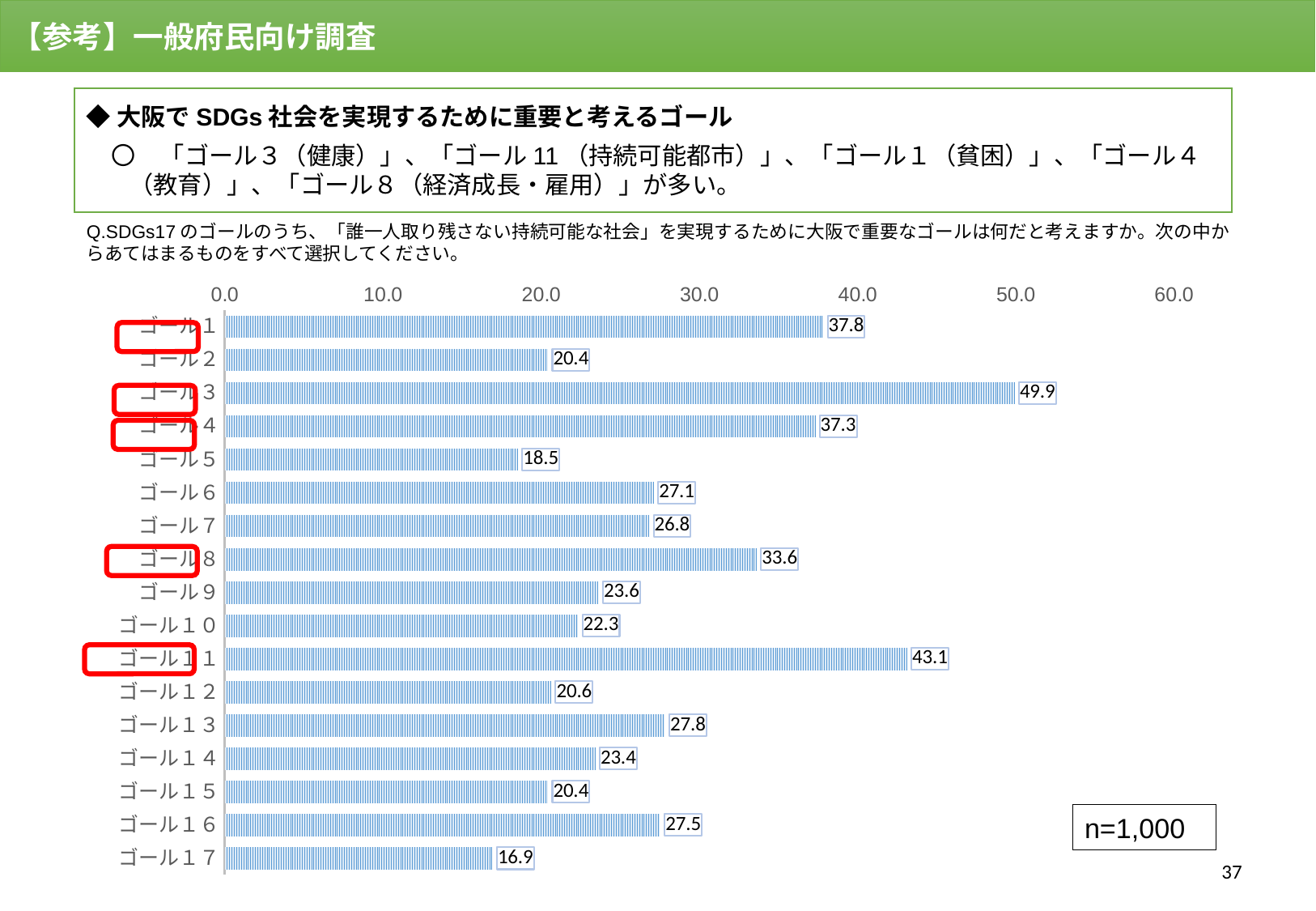

【参考】一般府民向け調査
◆大阪でSDGs社会を実現するために重要と考えるゴール
　〇　「ゴール３（健康）」、「ゴール11（持続可能都市）」、「ゴール１（貧困）」、「ゴール４（教育）」、「ゴール８（経済成長・雇用）」が多い。
Q.SDGs17のゴールのうち、「誰一人取り残さない持続可能な社会」を実現するために大阪で重要なゴールは何だと考えますか。次の中からあてはまるものをすべて選択してください。

### Chart

| Category |  |
|---|---|
| ゴール１ | 37.8 |
| ゴール２ | 20.4 |
| ゴール３ | 49.9 |
| ゴール４ | 37.3 |
| ゴール５ | 18.5 |
| ゴール６ | 27.1 |
| ゴール７ | 26.8 |
| ゴール８ | 33.6 |
| ゴール９ | 23.6 |
| ゴール１０ | 22.3 |
| ゴール１１ | 43.1 |
| ゴール１２ | 20.6 |
| ゴール１３ | 27.8 |
| ゴール１４ | 23.4 |
| ゴール１５ | 20.4 |
| ゴール１６ | 27.5 |
| ゴール１７ | 16.9 |

n=1,000
37